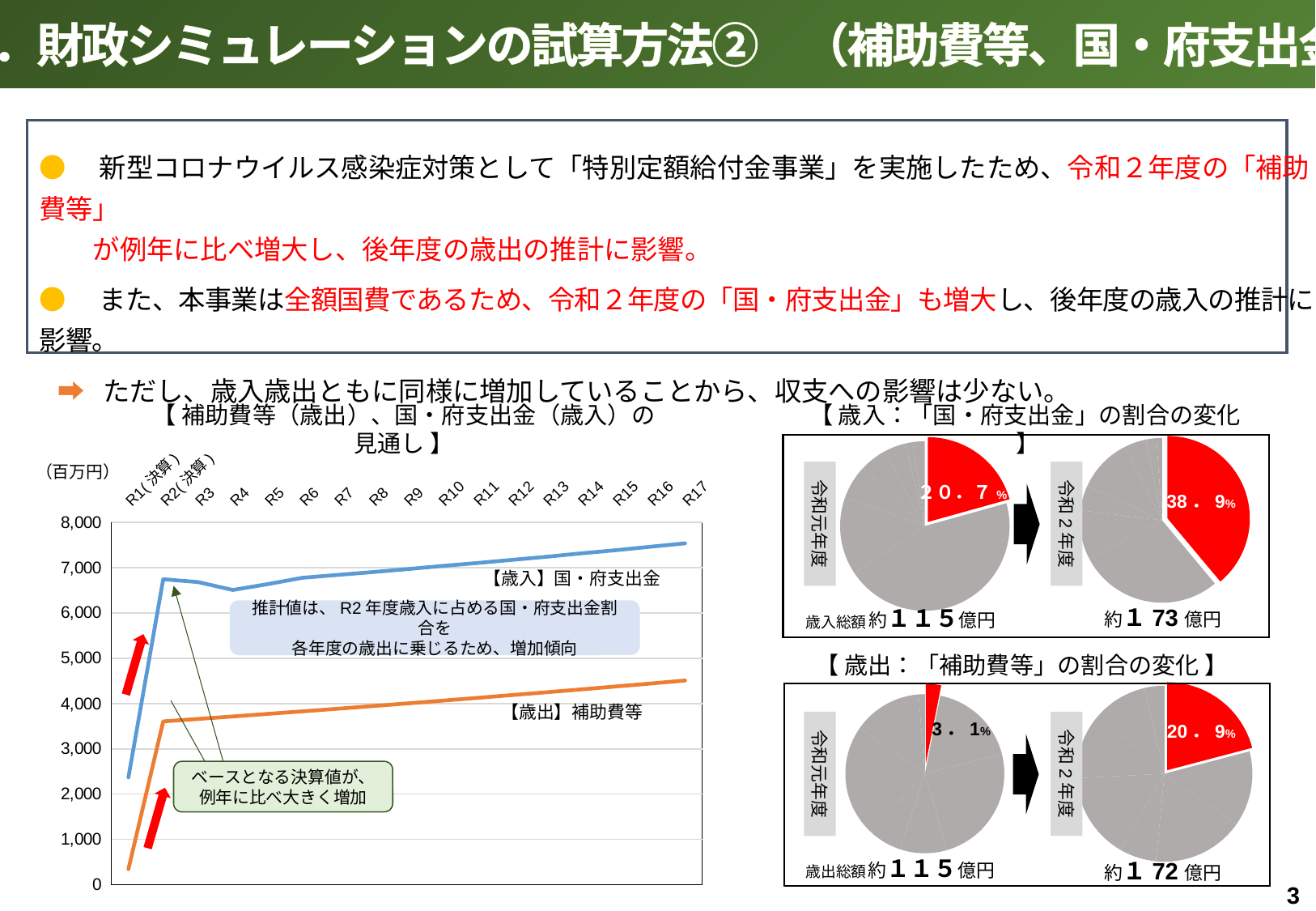

２．財政シミュレーションの試算方法②　（補助費等、国・府支出金）

●　新型コロナウイルス感染症対策として「特別定額給付金事業」を実施したため、令和２年度の「補助費等」
　　が例年に比べ増大し、後年度の歳出の推計に影響。
●　また、本事業は全額国費であるため、令和２年度の「国・府支出金」も増大し、後年度の歳入の推計に影響。
   ➡  ただし、歳入歳出ともに同様に増加していることから、収支への影響は少ない。
【 歳入：「国・府支出金」の割合の変化 】
【 補助費等（歳出）、国・府支出金（歳入）の見通し 】

### Chart

| Category |  |
|---|---|
| 国・府支出金 | 0.3891420988865171 |
| 町税 | 0.28367853227946693 |
| 地方交付税（臨財債含む） | 0.09663647377834189 |
| 交付金・地方譲与税等 | 0.049616338775745686 |
| 町債 | 0.10511740610396354 |
| 諸収入 | 0.044885478566895516 |
| 前年度繰越金 | 0.019731148675936075 |
| 基金取崩し（特定目的基金） | 0.0 |
| 基金取崩し（財政調整基金） | 0.01119252293313333 |

### Chart

| Category |  |  |
|---|---|---|
| R1(決算) | 2370.0 | 346.0 |
| R2(決算) | 6745.0 | 3606.0 |
| R3 | 6681.0 | 3660.0 |
| R4 | 6507.0 | 3715.0 |
| R5 | 6636.0 | 3771.0 |
| R6 | 6776.0 | 3827.0 |
| R7 | 6838.0 | 3884.0 |
| R8 | 6901.0 | 3943.0 |
| R9 | 6966.0 | 4002.0 |
| R10 | 7036.0 | 4062.0 |
| R11 | 7100.0 | 4123.0 |
| R12 | 7170.0 | 4185.0 |
| R13 | 7239.0 | 4247.0 |
| R14 | 7314.0 | 4311.0 |
| R15 | 7384.0 | 4376.0 |
| R16 | 7461.0 | 4441.0 |
| R17 | 7536.0 | 4508.0 |

### Chart

| Category |  |
|---|---|
| 国・府支出金 | 0.206698063840921 |
| 町税 | 0.44985173556602126 |
| 地方交付税（臨財債含む） | 0.14870050584336297 |
| 交付金・地方譲与税等 | 0.06427699284842142 |
| 町債 | 0.05136926565497994 |
| 諸収入 | 0.042037327751613465 |
| 前年度繰越金 | 0.01421594278737136 |
| 基金取崩し（特定目的基金） | 0.0 |
| 基金取崩し（財政調整基金） | 0.022850165707308565 |
（百万円）
令和元年度
令和2年度
２０．７%

38．9%
推計値は、R2年度歳入に占める国・府支出金割合を
各年度の歳出に乗じるため、増加傾向
約１73億円
約１１５億円
歳入総額

【 歳出：「補助費等」の割合の変化 】

### Chart

| Category |  |
|---|---|
| 補助費等 | 0.20905559742593774 |
| 人件費 | 0.1385007826540669 |
| 扶助費 | 0.1680677140703809 |
| 公債費 | 0.06835178850947882 |
| 建設事業費（災害復旧含む） | 0.15769030088700794 |
| 物件費 | 0.12603629195895413 |
| 繰出金 | 0.09559974491274857 |
| その他 | 0.03669777958142501 |

### Chart

| Category |  |
|---|---|
| 補助費等 | 0.031031390134529147 |
| 人件費 | 0.17847533632286997 |
| 扶助費 | 0.24547085201793722 |
| 公債費 | 0.09614349775784753 |
| 建設事業費（災害復旧含む） | 0.0694170403587444 |
| 物件費 | 0.2272645739910314 |
| 繰出金 | 0.13946188340807175 |
| その他 | 0.01273542600896861 |
令和2年度
令和元年度
3．1%
20．9%

ベースとなる決算値が、
例年に比べ大きく増加
約１１５億円
歳出総額
約１72億円
3